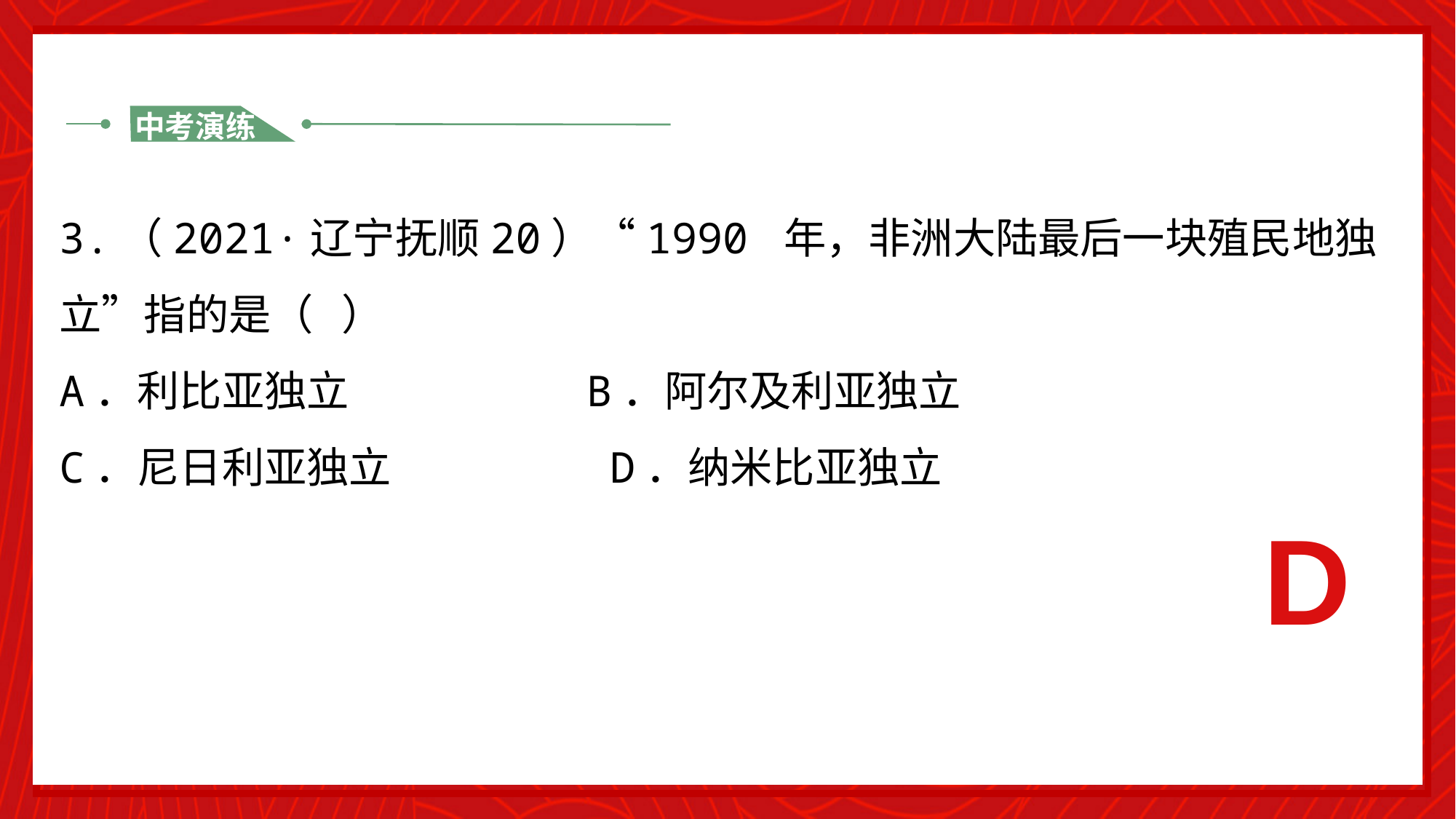

中考演练

3.（2021·辽宁抚顺20）“1990 年，非洲大陆最后一块殖民地独立”指的是（   ）
A．利比亚独立                        B．阿尔及利亚独立
C．尼日利亚独立                      D．纳米比亚独立
D